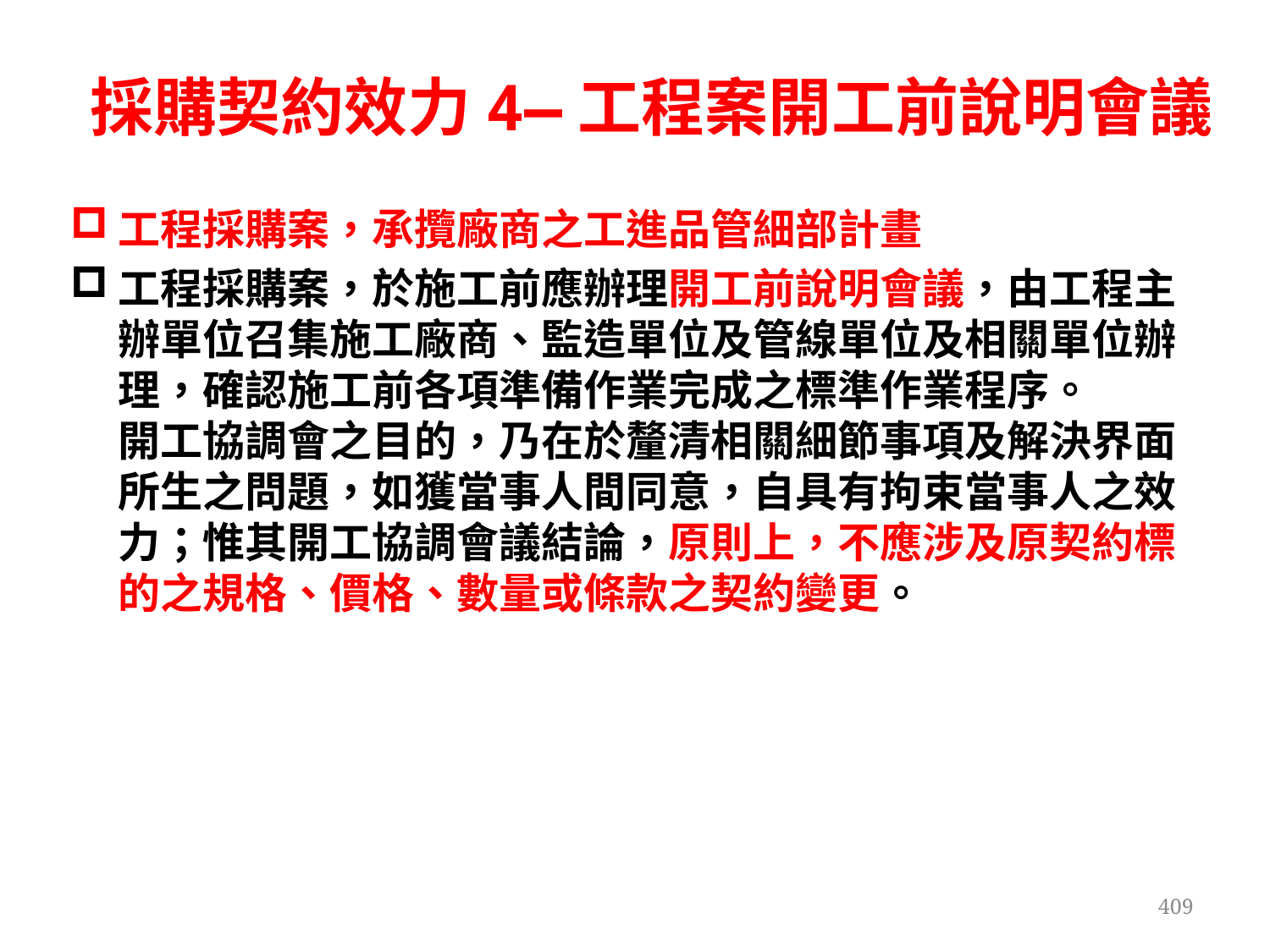

# 採購契約效力4—工程案開工前說明會議
工程採購案，承攬廠商之工進品管細部計畫
工程採購案，於施工前應辦理開工前說明會議，由工程主辦單位召集施工廠商、監造單位及管線單位及相關單位辦理，確認施工前各項準備作業完成之標準作業程序。
開工協調會之目的，乃在於釐清相關細節事項及解決界面所生之問題，如獲當事人間同意，自具有拘束當事人之效力；惟其開工協調會議結論，原則上，不應涉及原契約標的之規格、價格、數量或條款之契約變更。
409